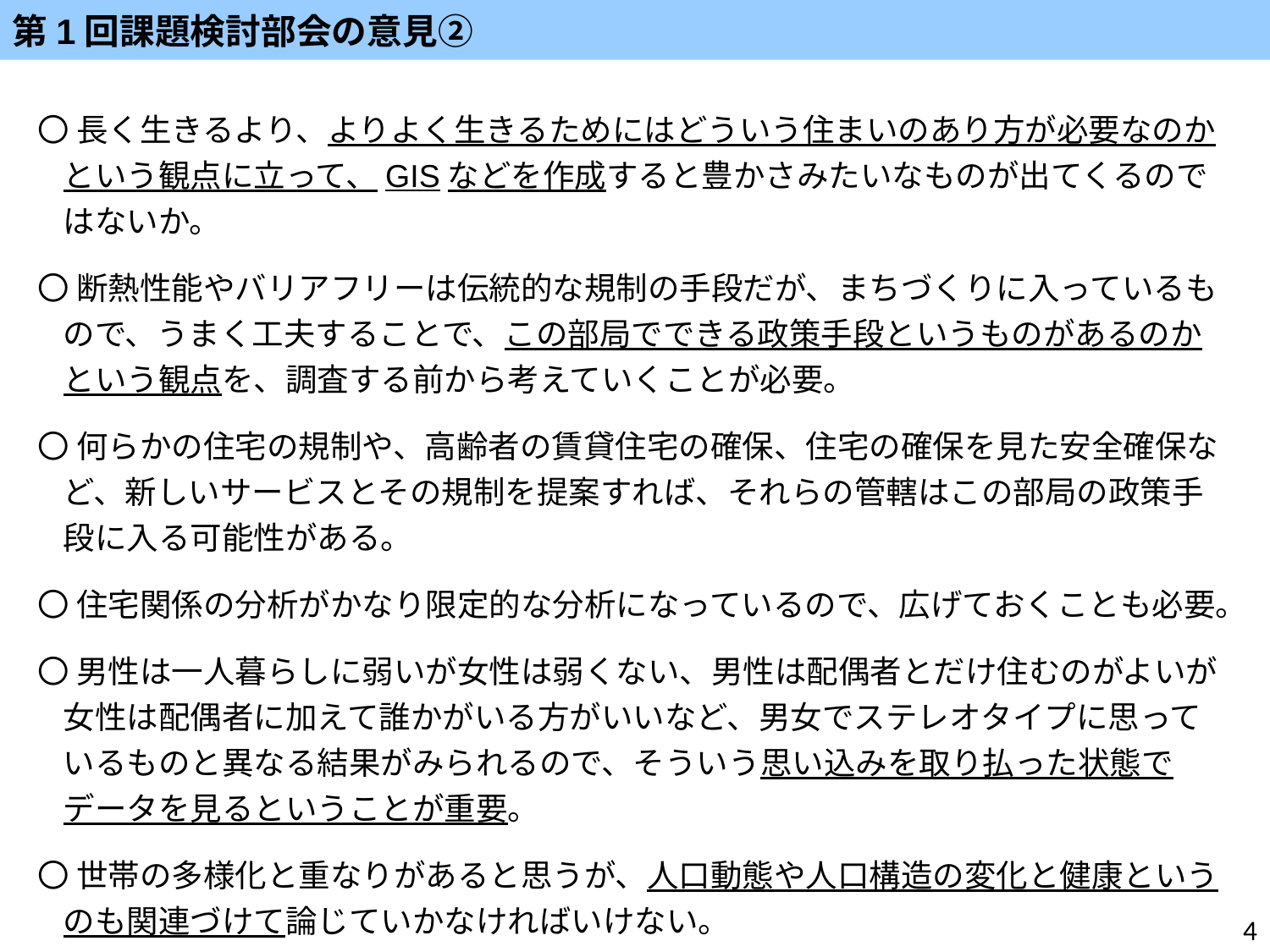

第1回課題検討部会の意見②
〇 長く生きるより、よりよく生きるためにはどういう住まいのあり方が必要なのかという観点に立って、GISなどを作成すると豊かさみたいなものが出てくるのではないか。
〇 断熱性能やバリアフリーは伝統的な規制の手段だが、まちづくりに入っているもので、うまく工夫することで、この部局でできる政策手段というものがあるのかという観点を、調査する前から考えていくことが必要。
〇 何らかの住宅の規制や、高齢者の賃貸住宅の確保、住宅の確保を見た安全確保など、新しいサービスとその規制を提案すれば、それらの管轄はこの部局の政策手段に入る可能性がある。
〇 住宅関係の分析がかなり限定的な分析になっているので、広げておくことも必要。
〇 男性は一人暮らしに弱いが女性は弱くない、男性は配偶者とだけ住むのがよいが女性は配偶者に加えて誰かがいる方がいいなど、男女でステレオタイプに思っているものと異なる結果がみられるので、そういう思い込みを取り払った状態でデータを見るということが重要。
〇 世帯の多様化と重なりがあると思うが、人口動態や人口構造の変化と健康というのも関連づけて論じていかなければいけない。
〇 できるだけ資料を集めて、世帯の議論と健康のデータの構造自体が関係づけられるようになっていると、後で便利だと思う。

4